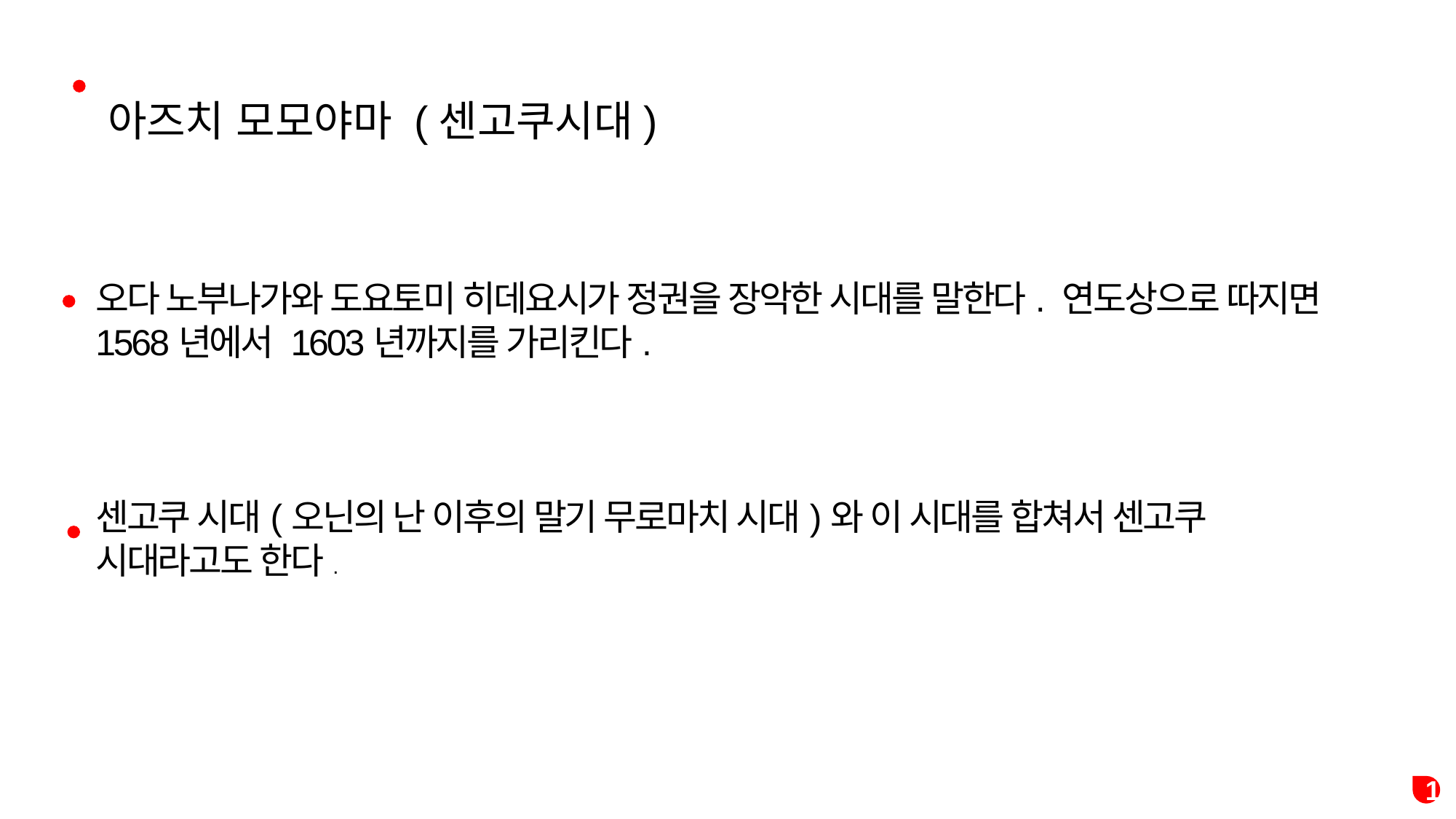

아즈치 모모야마 (센고쿠시대)

오다 노부나가와 도요토미 히데요시가 정권을 장악한 시대를 말한다. 연도상으로 따지면 1568년에서 1603년까지를 가리킨다.

센고쿠 시대(오닌의 난 이후의 말기 무로마치 시대)와 이 시대를 합쳐서 센고쿠 시대라고도 한다.

1